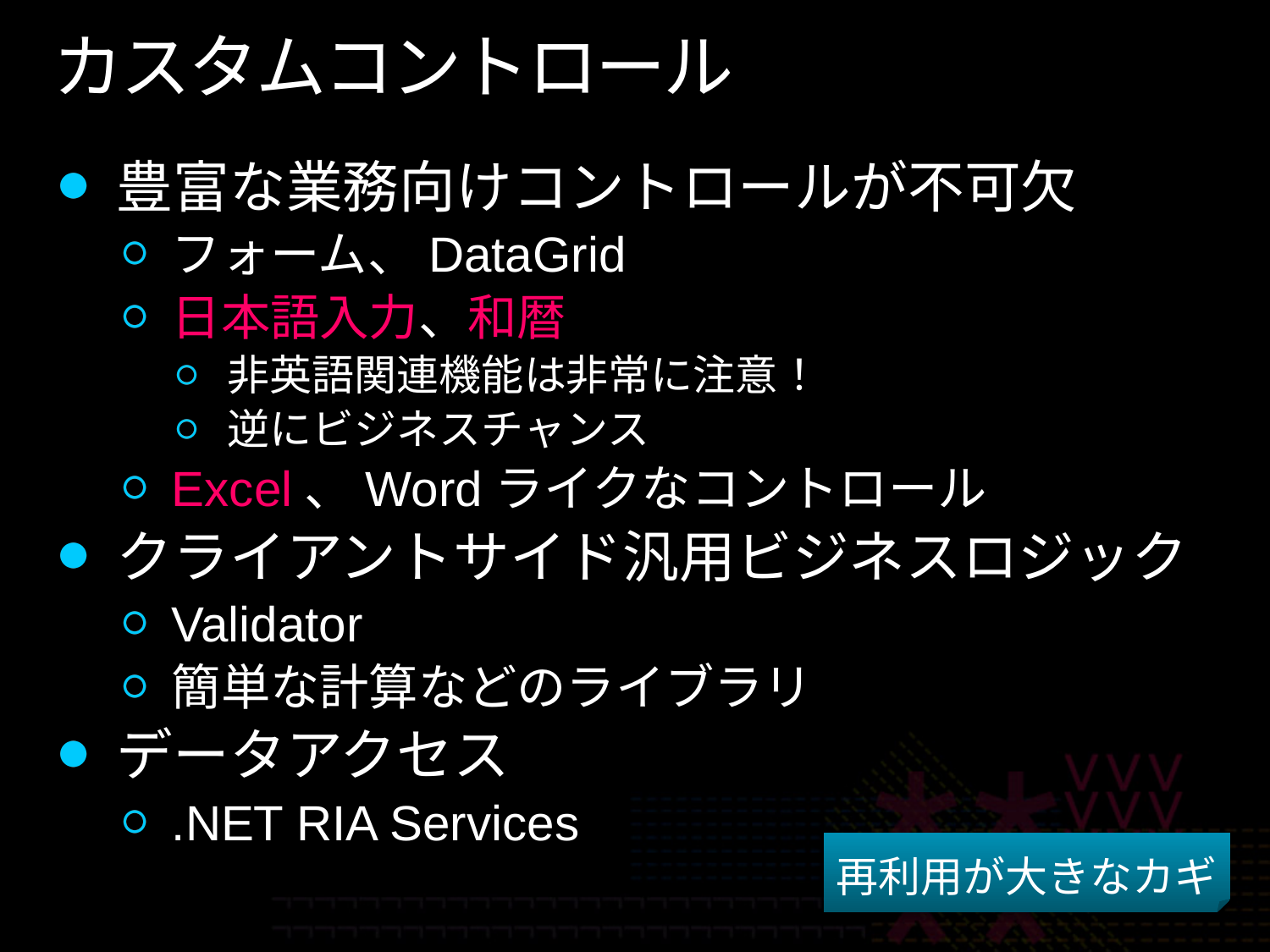

# カスタムコントロール
豊富な業務向けコントロールが不可欠
フォーム、DataGrid
日本語入力、和暦
非英語関連機能は非常に注意！
逆にビジネスチャンス
Excel、Wordライクなコントロール
クライアントサイド汎用ビジネスロジック
Validator
簡単な計算などのライブラリ
データアクセス
.NET RIA Services
再利用が大きなカギ